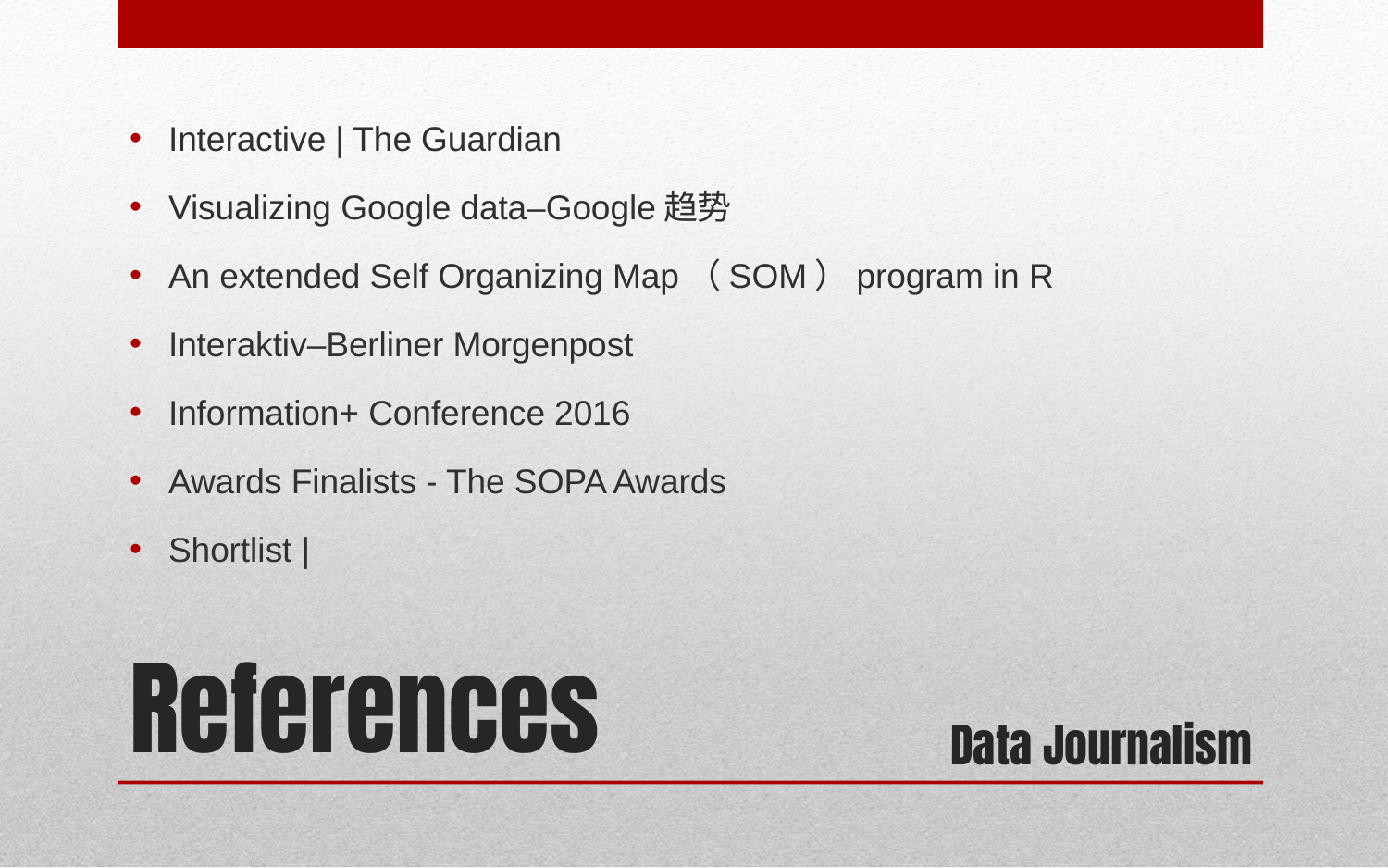

Interactive | The Guardian
Visualizing Google data–Google趋势
An extended Self Organizing Map（SOM）program in R
Interaktiv–Berliner Morgenpost
Information+ Conference 2016
Awards Finalists - The SOPA Awards
Shortlist |
# References
Data Journalism